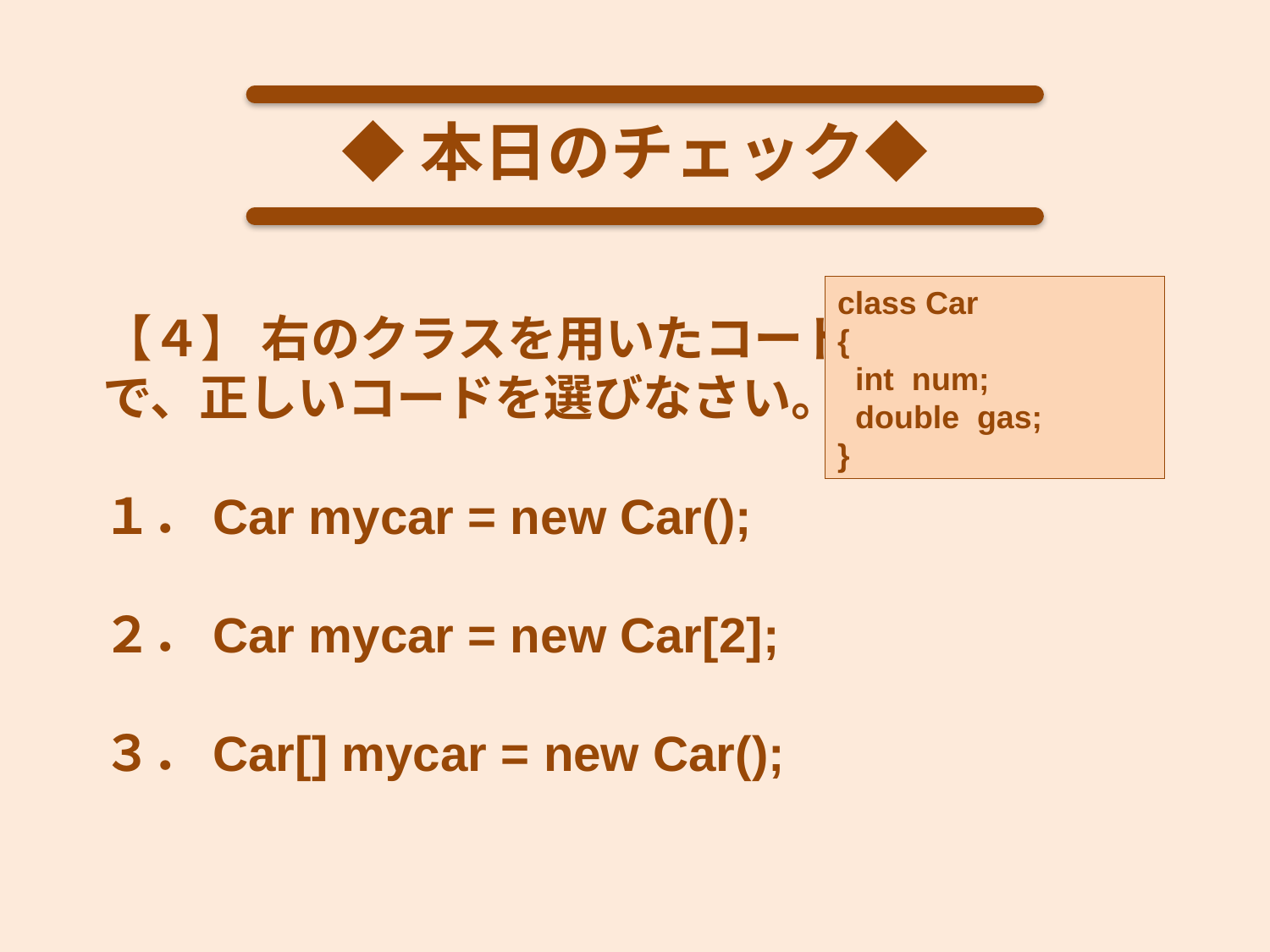

◆本日のチェック◆

【４】 右のクラスを用いたコード
で、正しいコードを選びなさい。

１．Car mycar = new Car();

２．Car mycar = new Car[2];

３．Car[] mycar = new Car();

class Car
{
  int  num;
  double  gas;
}